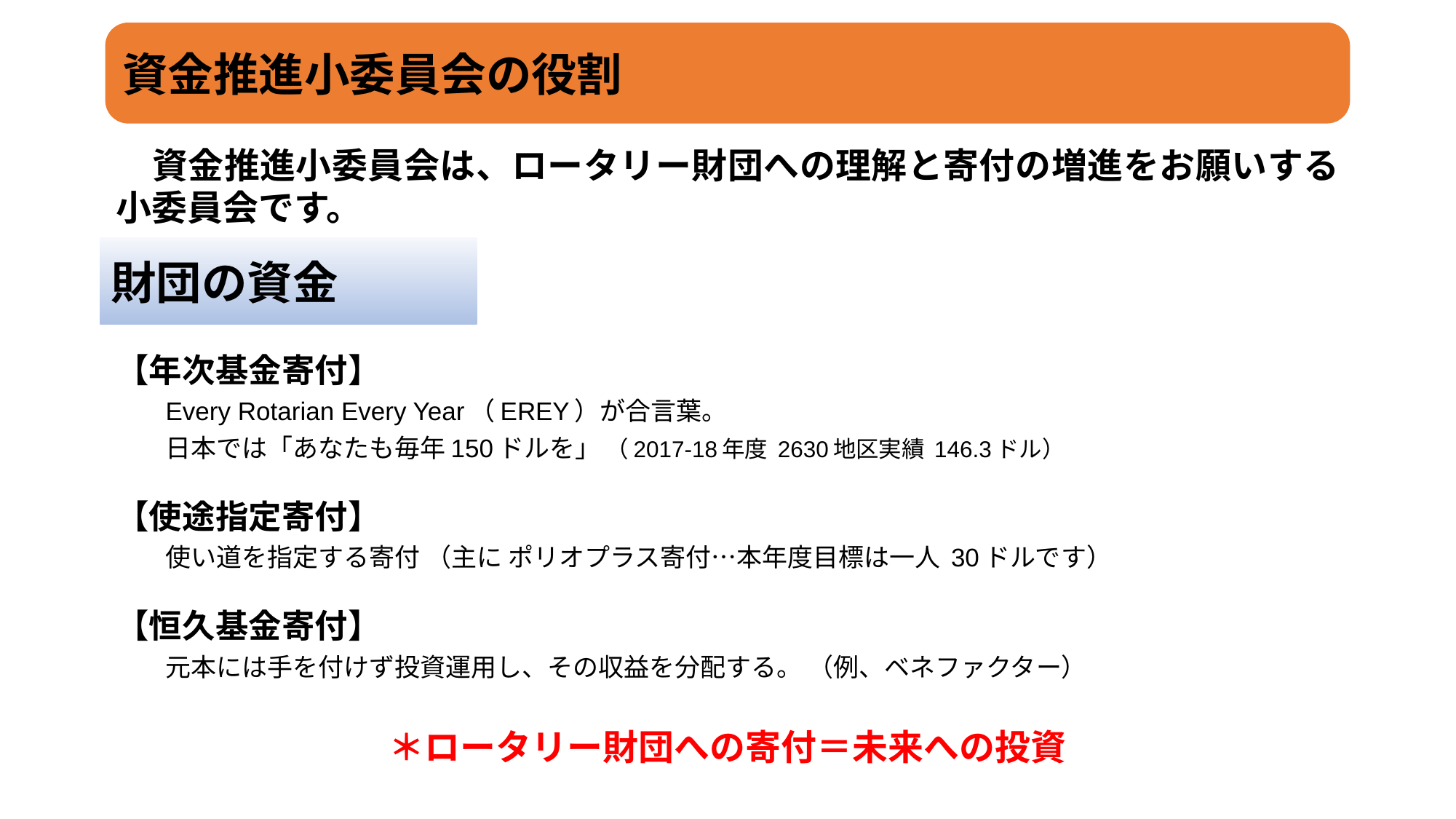

資金推進小委員会の役割
　資金推進小委員会は、ロータリー財団への理解と寄付の増進をお願いする小委員会です。

【年次基金寄付】
Every Rotarian Every Year（EREY）が合言葉。
日本では「あなたも毎年150ドルを」 （2017-18年度 2630地区実績 146.3ドル）

【使途指定寄付】
使い道を指定する寄付 （主に ポリオプラス寄付…本年度目標は一人 30ドルです）

【恒久基金寄付】
元本には手を付けず投資運用し、その収益を分配する。 （例、ベネファクター）

＊ロータリー財団への寄付＝未来への投資

# 財団の資金